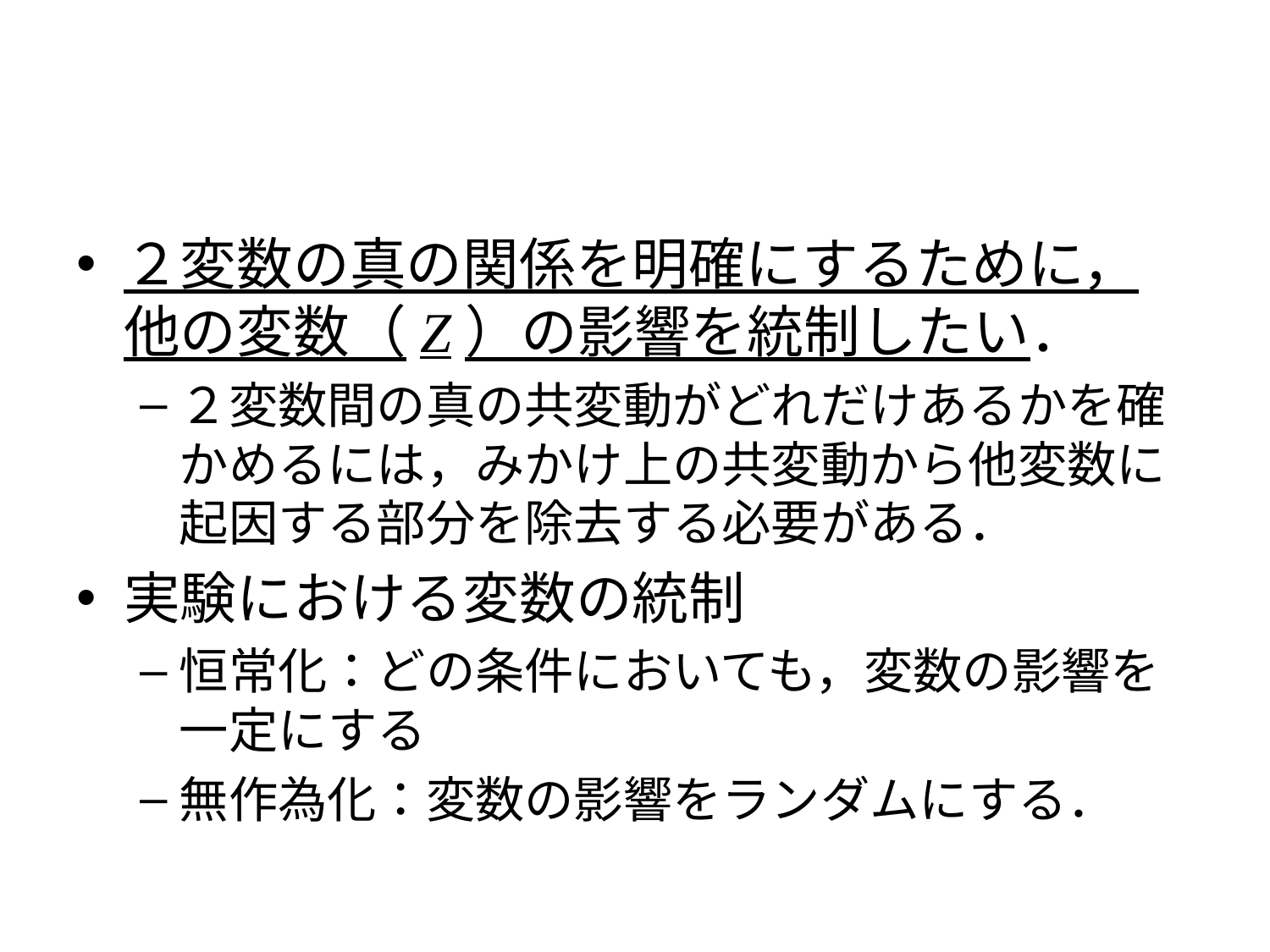

#
２変数の真の関係を明確にするために，他の変数（Z）の影響を統制したい．
２変数間の真の共変動がどれだけあるかを確かめるには，みかけ上の共変動から他変数に起因する部分を除去する必要がある．
実験における変数の統制
恒常化：どの条件においても，変数の影響を一定にする
無作為化：変数の影響をランダムにする．